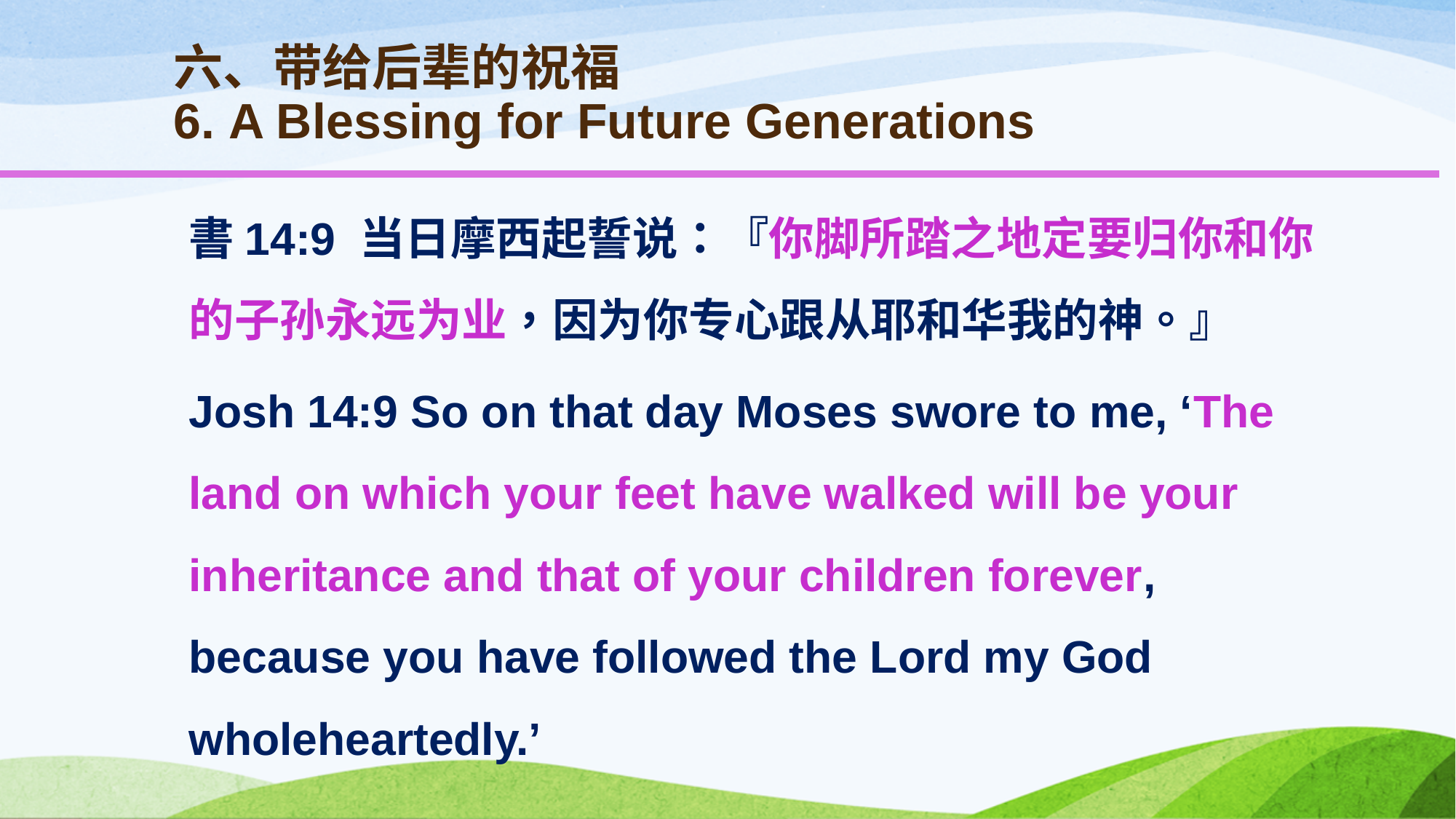

# 六、带给后辈的祝福 6. A Blessing for Future Generations
書14:9 当日摩西起誓说：『你脚所踏之地定要归你和你的子孙永远为业，因为你专心跟从耶和华我的神。』
Josh 14:9 So on that day Moses swore to me, ‘The land on which your feet have walked will be your inheritance and that of your children forever, because you have followed the Lord my God wholeheartedly.’